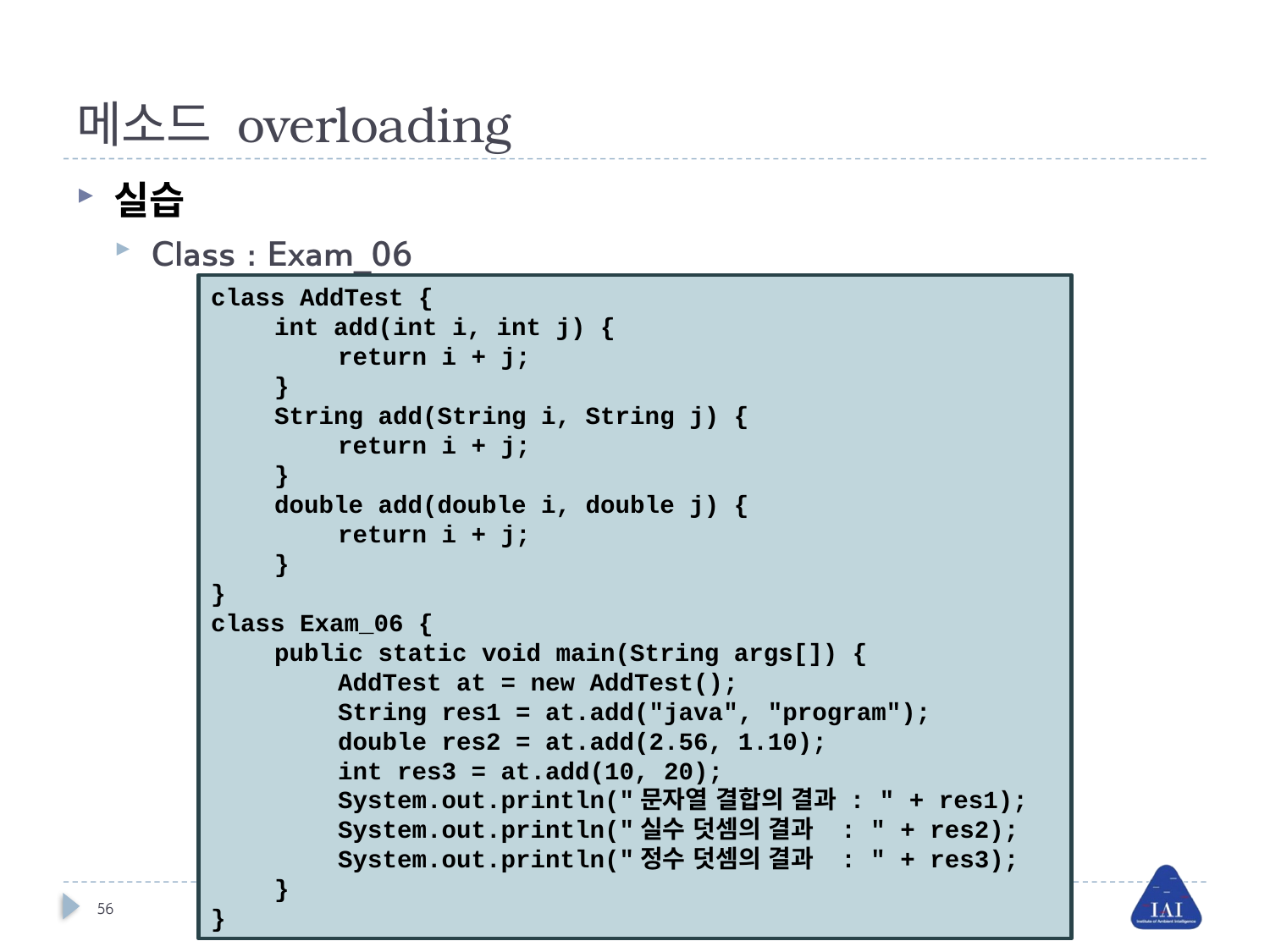

# 메소드 overloading
실습
Class : Exam_06

class AddTest {
int add(int i, int j) {
return i + j;
}
String add(String i, String j) {
return i + j;
}
double add(double i, double j) {
return i + j;
}
}
class Exam_06 {
public static void main(String args[]) {
AddTest at = new AddTest();
String res1 = at.add("java", "program");
double res2 = at.add(2.56, 1.10);
int res3 = at.add(10, 20);
System.out.println("문자열 결합의 결과 : " + res1);
System.out.println("실수 덧셈의 결과   : " + res2);
System.out.println("정수 덧셈의 결과   : " + res3);
}
}